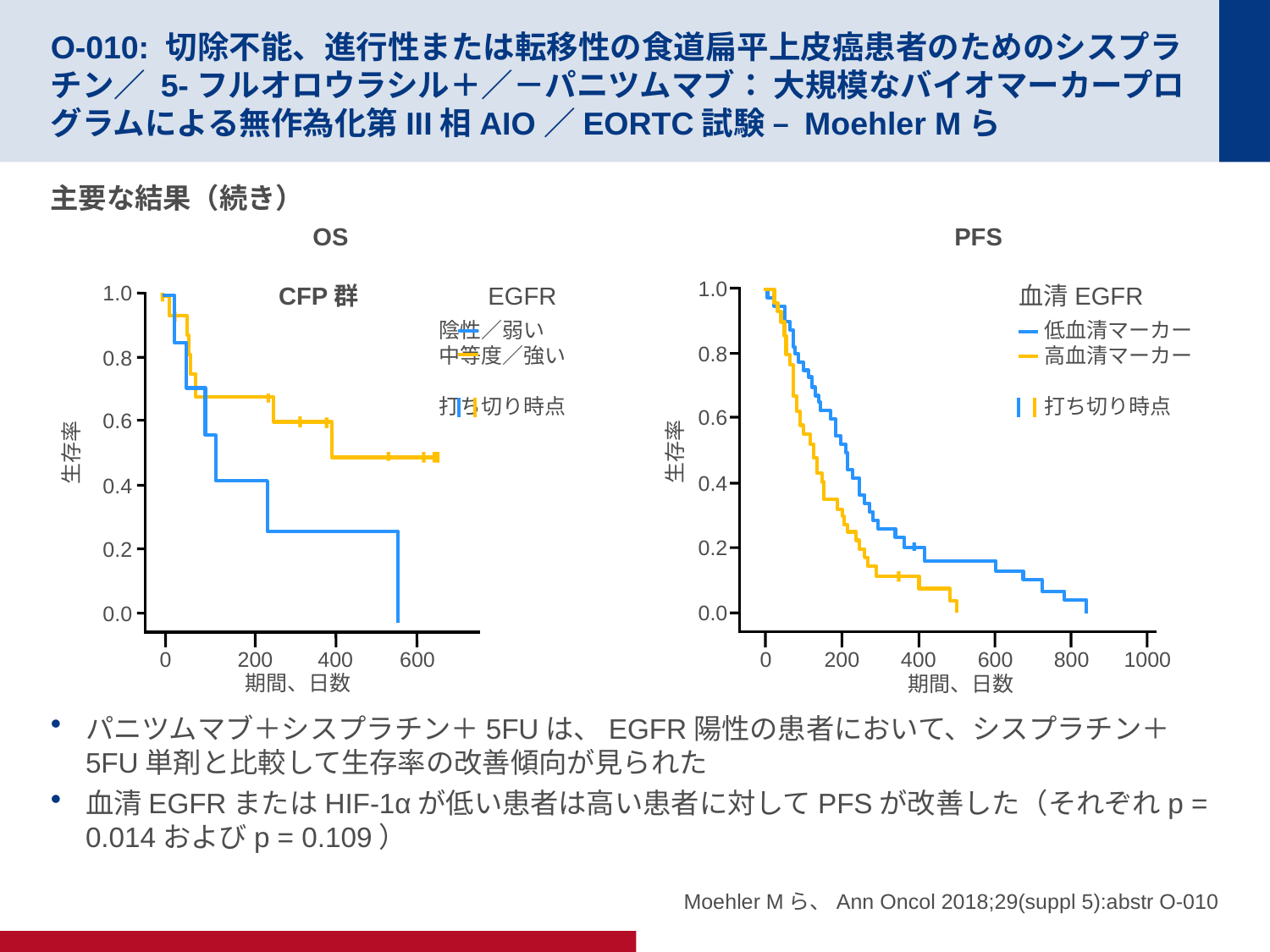

# O-010: 切除不能、進行性または転移性の食道扁平上皮癌患者のためのシスプラチン／ 5-フルオロウラシル＋／－パニツムマブ： 大規模なバイオマーカープログラムによる無作為化第III相AIO／EORTC試験 – Moehler Mら
主要な結果（続き）

パニツムマブ＋シスプラチン＋5FUは、EGFR陽性の患者において、シスプラチン＋5FU単剤と比較して生存率の改善傾向が見られた
血清EGFRまたはHIF-1αが低い患者は高い患者に対してPFSが改善した（それぞれp = 0.014およびp = 0.109）
OS
PFS
1.0
1.0

0.8
0.6
生存率
0.4
0.2
0.0
0
200

400
600
期間、日数
CFP群
EGFR
陰性／弱い
中等度／強い

打ち切り時点
血清EGFR
低血清マーカー
高血清マーカー
打ち切り時点

0.8

0.6

生存率
0.4

0.2

0.0

600

800

1000
0
200

400
期間、日数
Moehler Mら、Ann Oncol 2018;29(suppl 5):abstr O-010